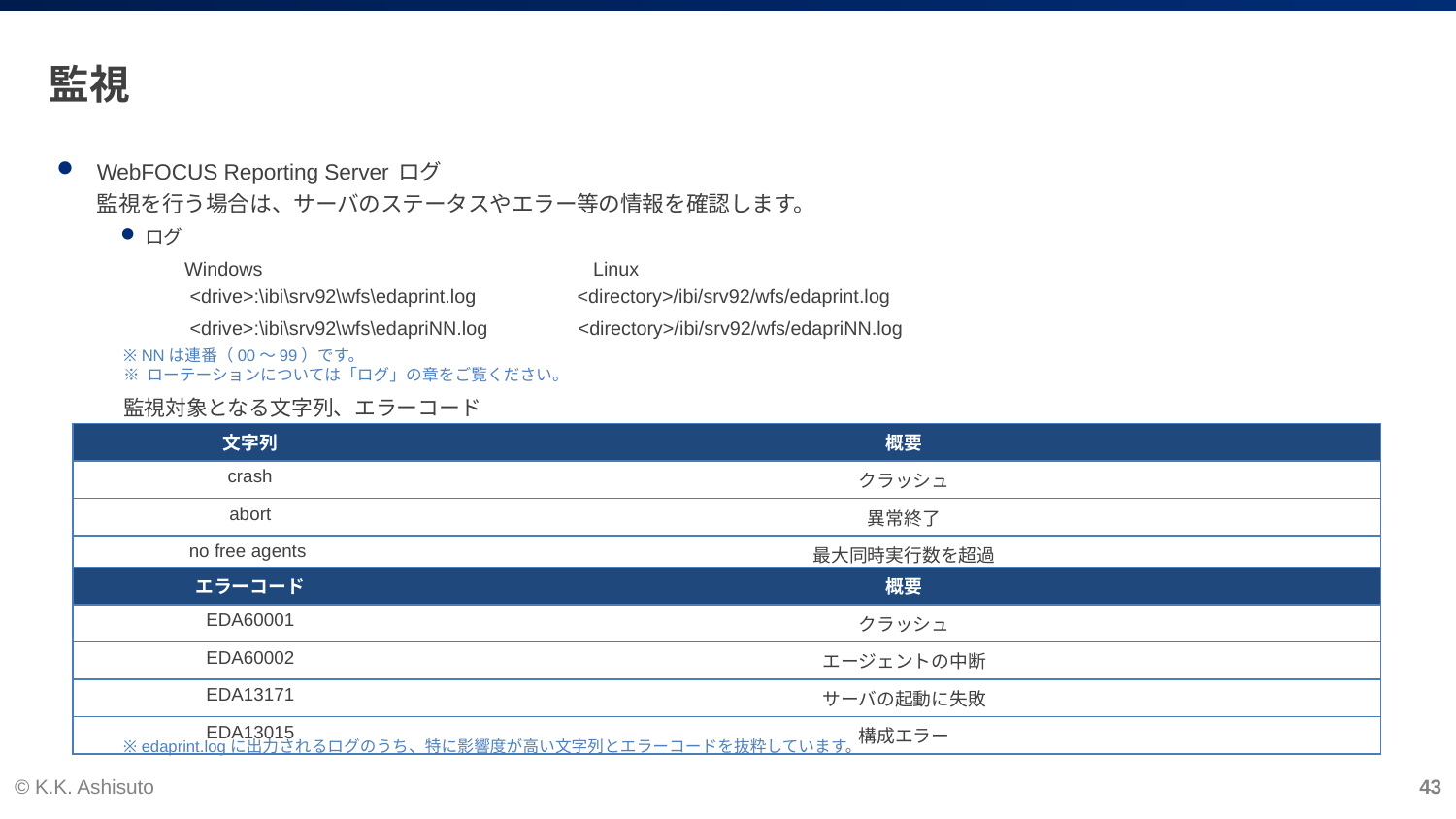

# 監視
WebFOCUS Reporting Server ログ
監視を行う場合は、サーバのステータスやエラー等の情報を確認します。
ログ
Windows                                                              Linux
 <drive>:\ibi\srv92\wfs\edaprint.log                   <directory>/ibi/srv92/wfs/edaprint.log
 <drive>:\ibi\srv92\wfs\edapriNN.log                 <directory>/ibi/srv92/wfs/edapriNN.log
※ NNは連番（00～99）です。
※ ローテーションについては「ログ」の章をご覧ください。
監視対象となる文字列、エラーコード
| 文字列 | 概要 |
| --- | --- |
| crash | クラッシュ |
| abort | 異常終了 |
| no free agents | 最大同時実行数を超過 |
| エラーコード | 概要 |
| --- | --- |
| EDA60001 | クラッシュ |
| EDA60002 | エージェントの中断 |
| EDA13171 | サーバの起動に失敗 |
| EDA13015 | 構成エラー |
※ edaprint.logに出力されるログのうち、特に影響度が高い文字列とエラーコードを抜粋しています。
© K.K. Ashisuto
43